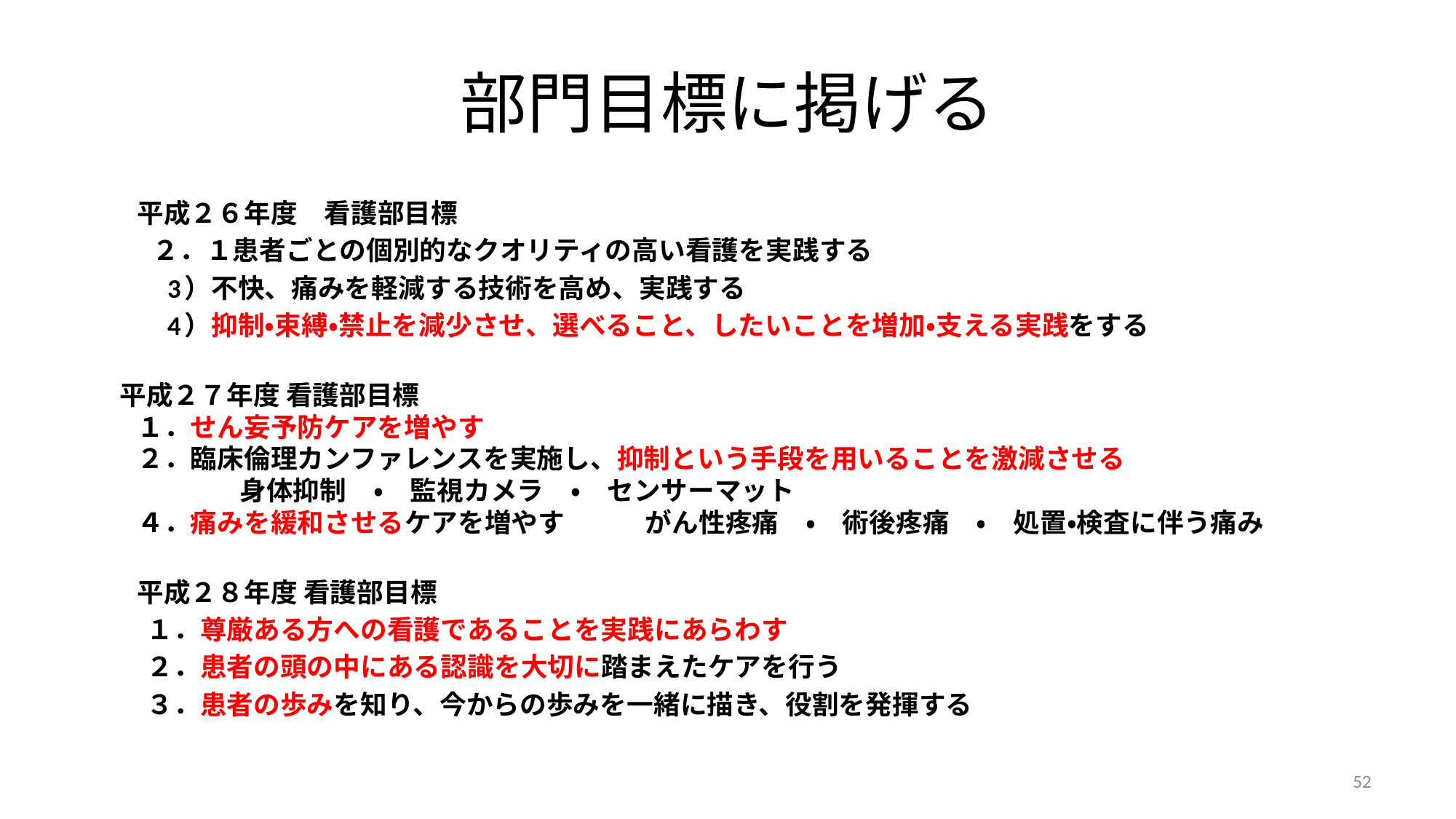

# 部門目標に掲げる
　　平成２６年度　看護部目標
  　　２．１患者ごとの個別的なクオリティの高い看護を実践する
　　　3）不快、痛みを軽減する技術を高め、実践する
　　　4）抑制・束縛・禁止を減少させ、選べること、したいことを増加・支える実践をする

平成２７年度 看護部目標
　　１．せん妄予防ケアを増やす
　　２．臨床倫理カンファレンスを実施し、抑制という手段を用いることを激減させる
　　　　	身体抑制　・　監視カメラ　・　センサーマット
　　４．痛みを緩和させるケアを増やす　　　がん性疼痛　・　術後疼痛　・　処置・検査に伴う痛み

　　平成２８年度 看護部目標
 　　１．尊厳ある方への看護であることを実践にあらわす
 　　２．患者の頭の中にある認識を大切に踏まえたケアを行う
 　　３．患者の歩みを知り、今からの歩みを一緒に描き、役割を発揮する

52